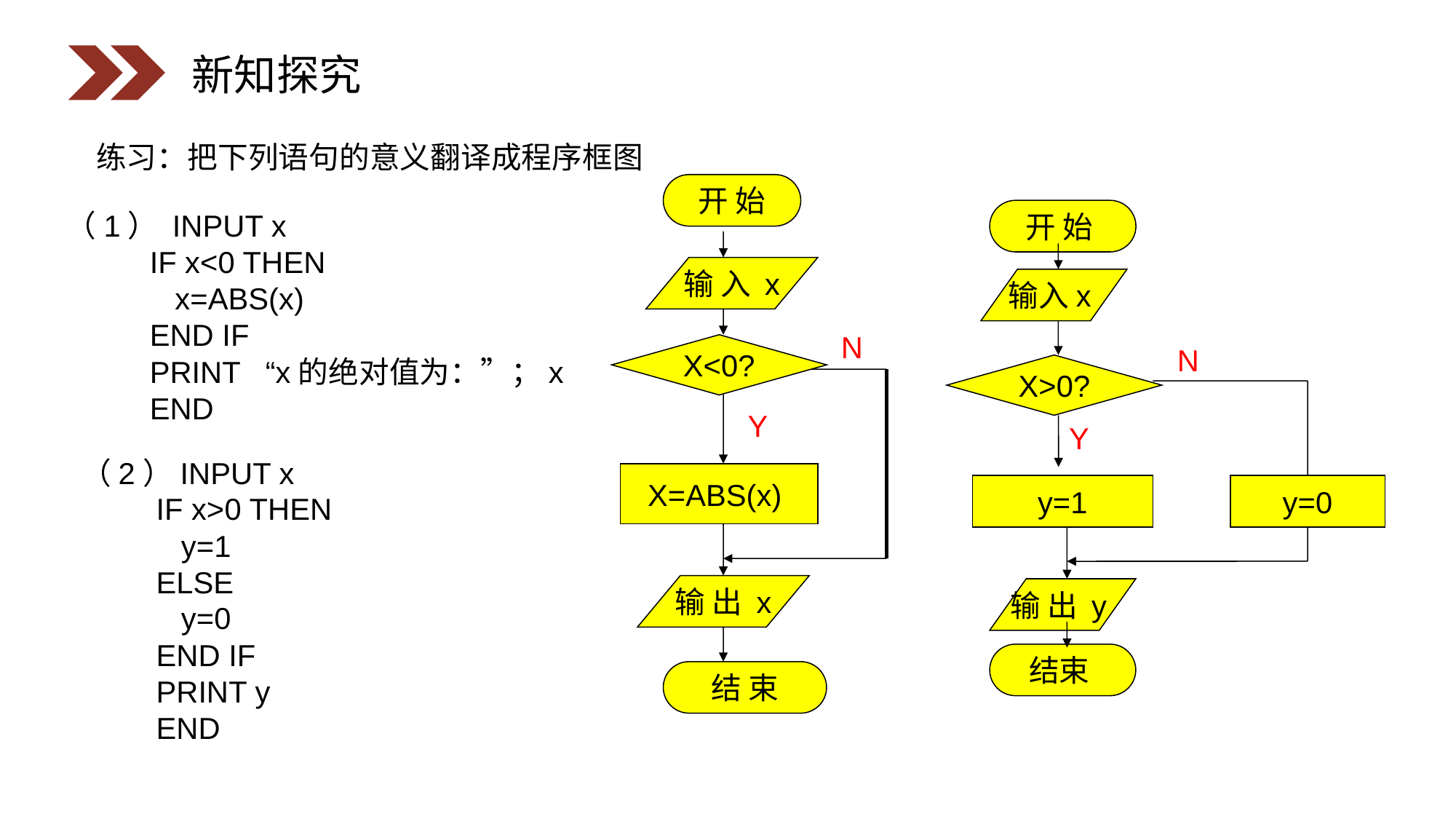

新知探究
练习：把下列语句的意义翻译成程序框图
开 始
（1） INPUT x
          IF x<0 THEN
             x=ABS(x)
          END IF
          PRINT   “x的绝对值为：”；x
          END
开 始

输 入 x
输入x

N
X<0?
N
X>0?

Y
Y

（2）INPUT x
         IF x>0 THEN
            y=1
         ELSE
            y=0
         END IF
         PRINT y
         END
X=ABS(x)
y=1
y=0

输 出 x
输 出 y

结束
结 束